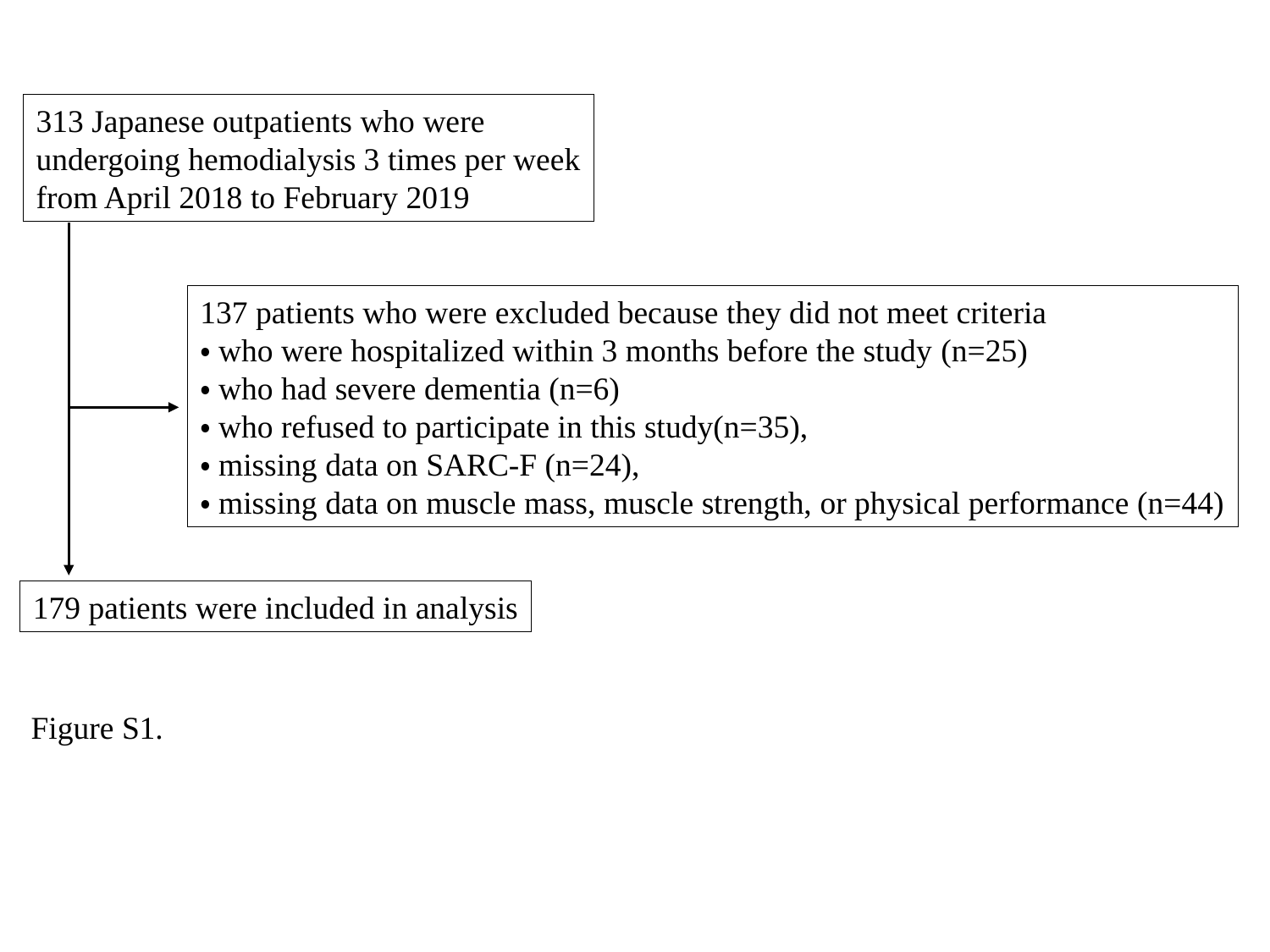

313 Japanese outpatients who were
undergoing hemodialysis 3 times per week
from April 2018 to February 2019
137 patients who were excluded because they did not meet criteria
・who were hospitalized within 3 months before the study (n=25)
・who had severe dementia (n=6)
・who refused to participate in this study(n=35),
・missing data on SARC-F (n=24),
・missing data on muscle mass, muscle strength, or physical performance (n=44)
179 patients were included in analysis
Figure S1.